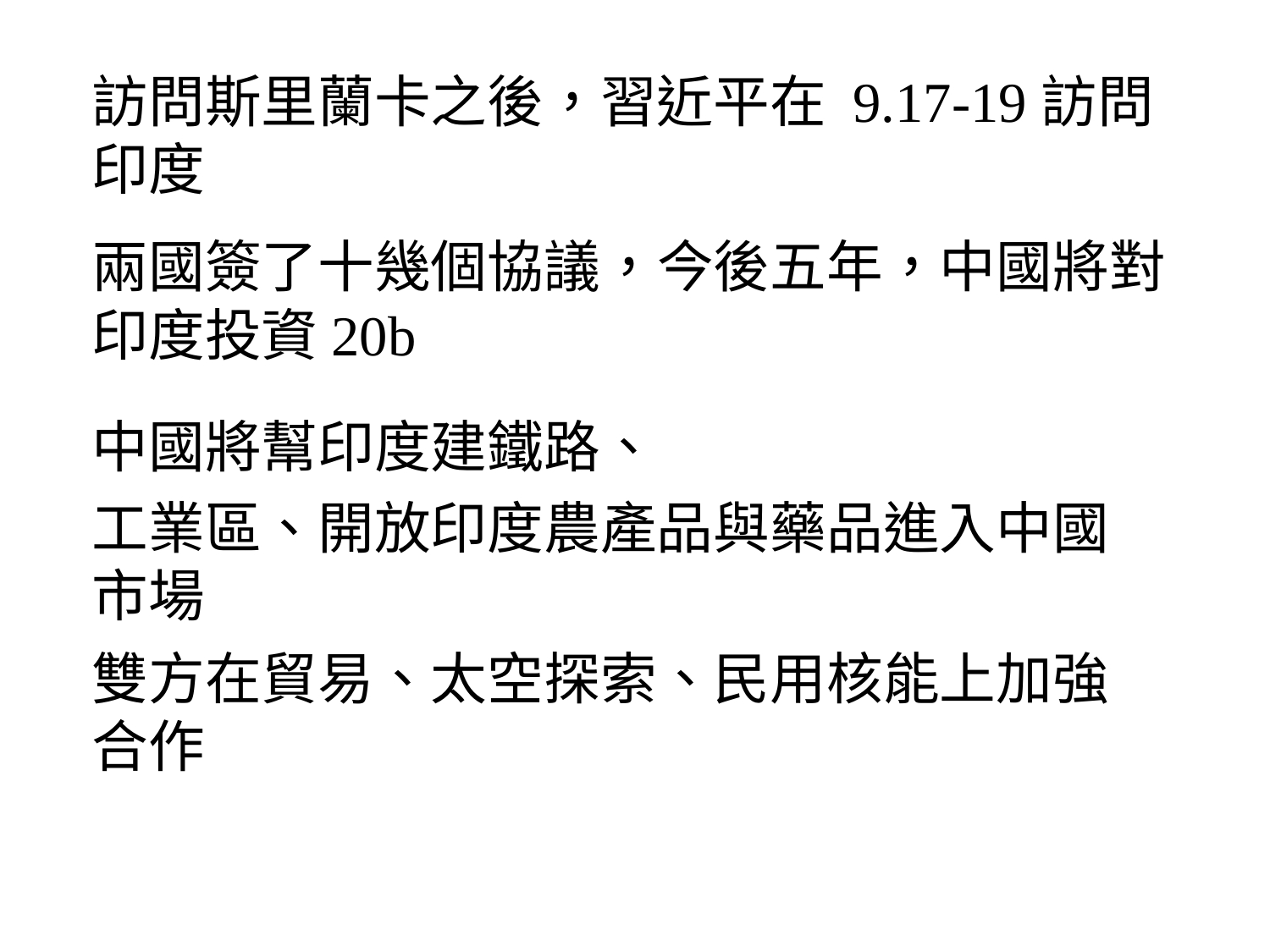

訪問斯里蘭卡之後，習近平在 9.17-19訪問印度
兩國簽了十幾個協議，今後五年，中國將對印度投資20b
中國將幫印度建鐵路、
工業區、開放印度農產品與藥品進入中國市場
雙方在貿易、太空探索、民用核能上加強合作